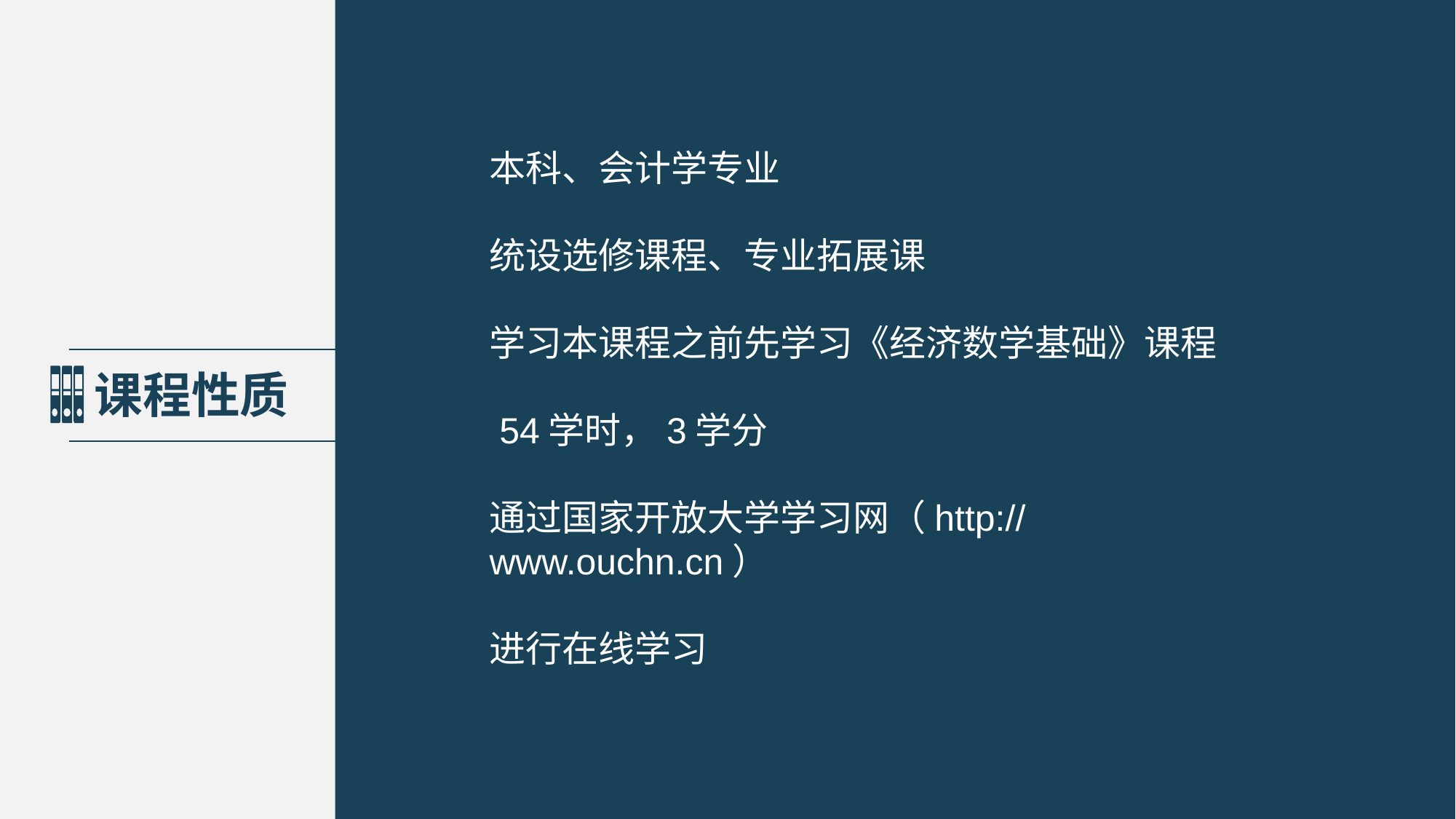

本科、会计学专业

统设选修课程、专业拓展课

学习本课程之前先学习《经济数学基础》课程

 54学时，3学分

通过国家开放大学学习网（http://www.ouchn.cn）

进行在线学习
课程性质